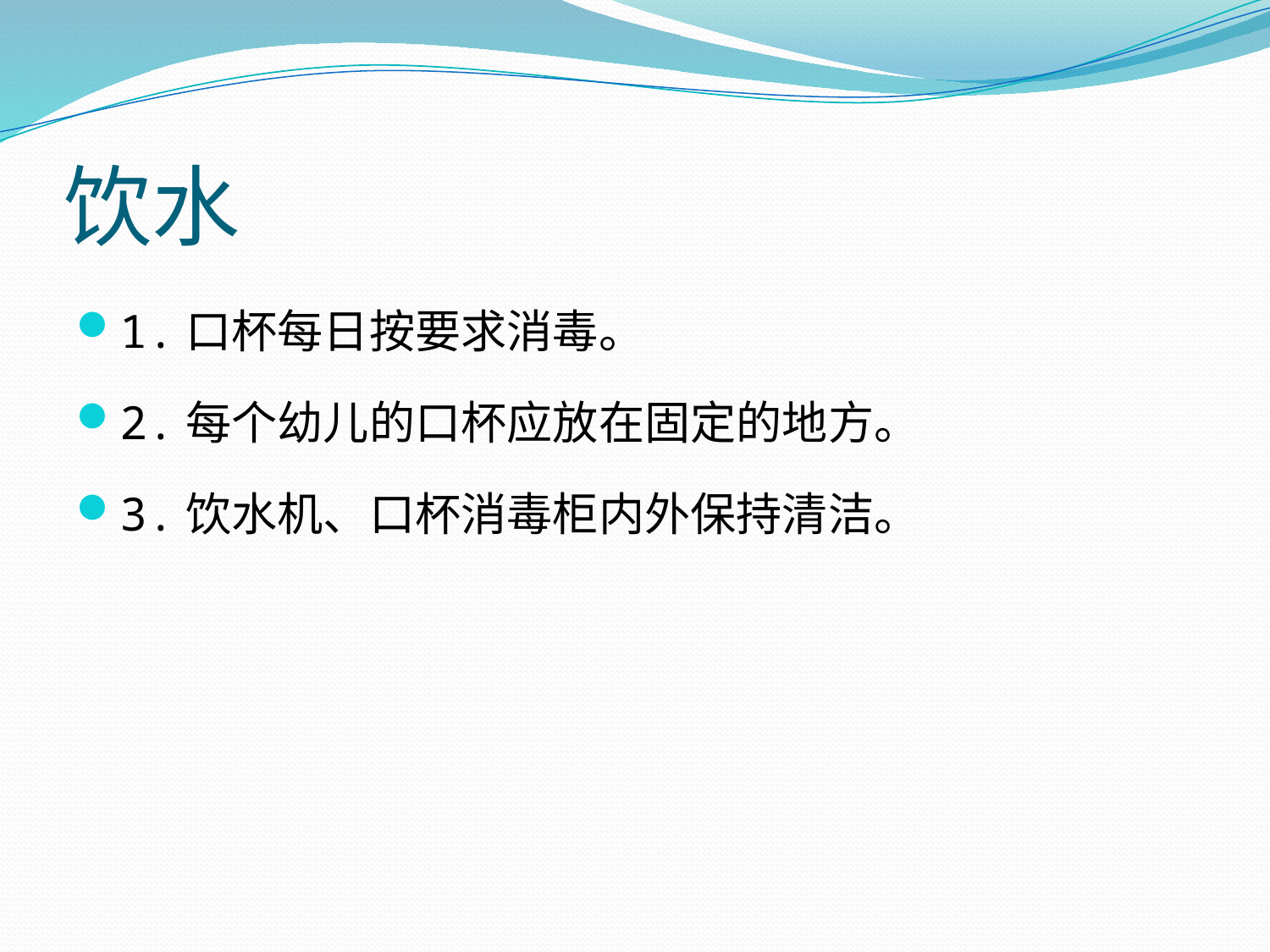

# 饮水
1.口杯每日按要求消毒。
2.每个幼儿的口杯应放在固定的地方。
3.饮水机、口杯消毒柜内外保持清洁。